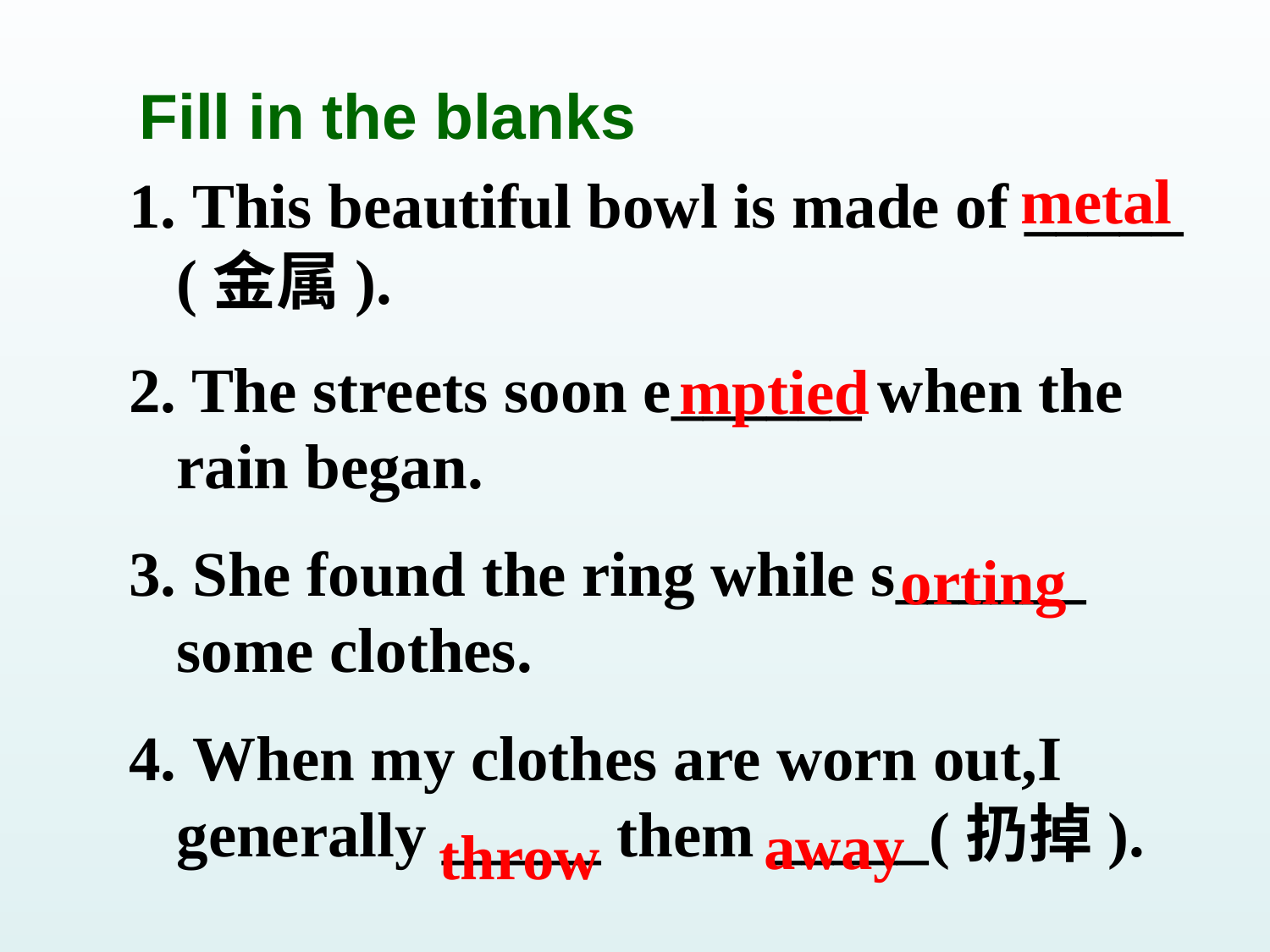

Fill in the blanks
metal
 This beautiful bowl is made of _____ (金属).
2. The streets soon e______ when the rain began.
 She found the ring while s______ some clothes.
 When my clothes are worn out,I generally _____ them _____(扔掉).
mptied
orting
away
throw